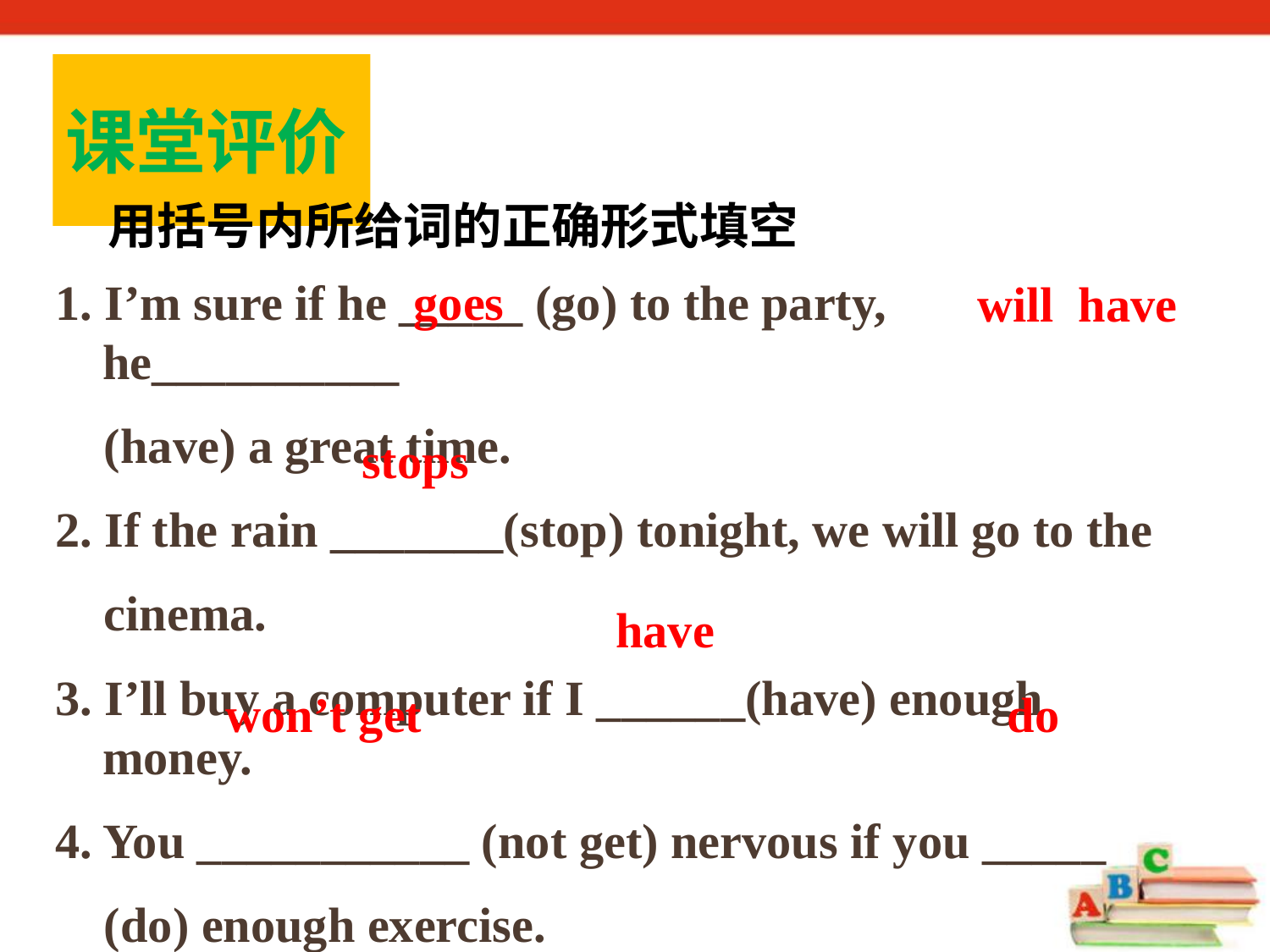

课堂评价
用括号内所给词的正确形式填空
1. I’m sure if he _____ (go) to the party, he__________
    (have) a great time.
2. If the rain _______(stop) tonight, we will go to the
    cinema.
3. I’ll buy a computer if I ______(have) enough money.
4. You ___________ (not get) nervous if you _____
    (do) enough exercise.
goes
 will  have
stops
have
 won’t get
do